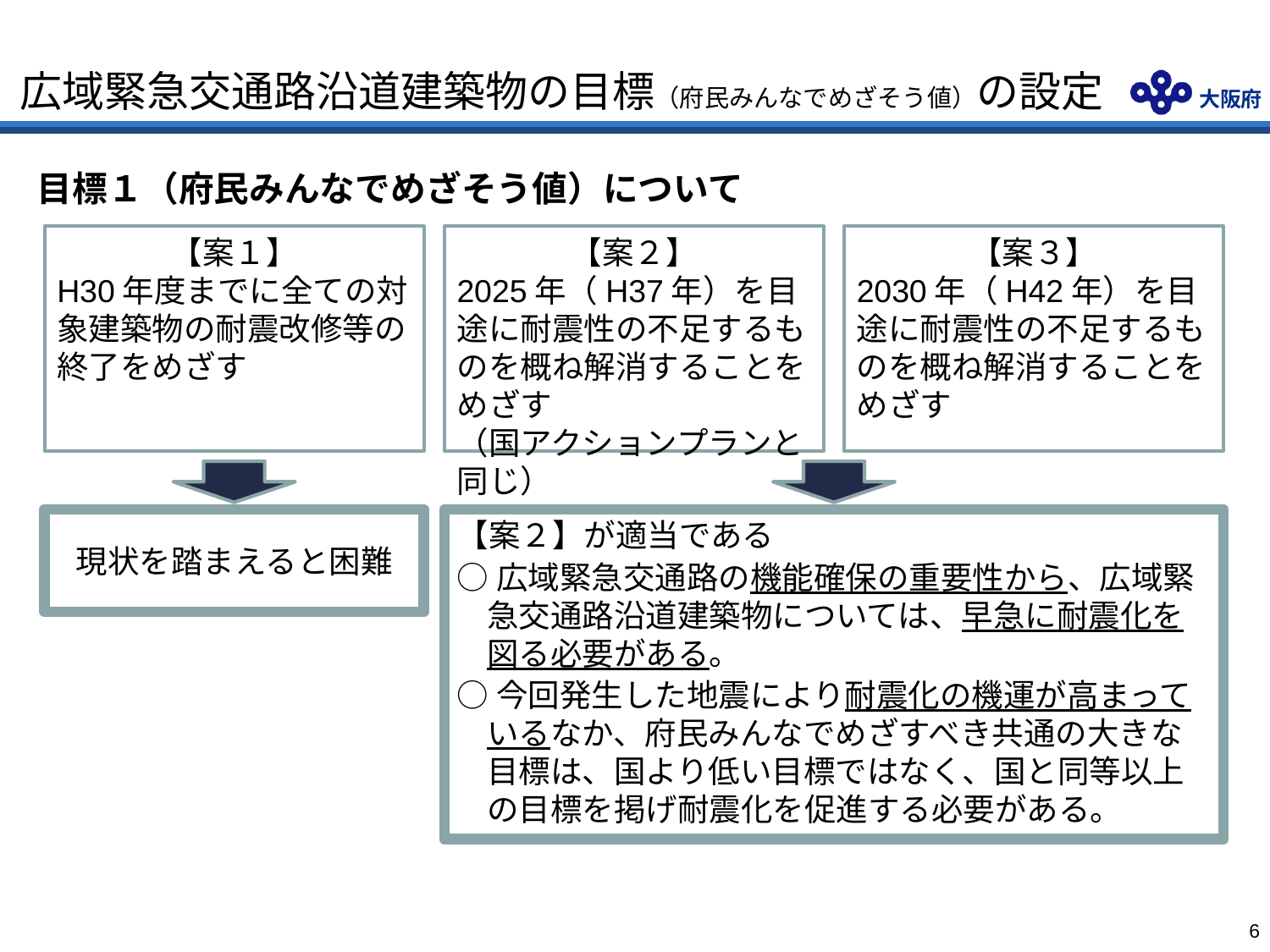

# 広域緊急交通路沿道建築物の目標（府民みんなでめざそう値）の設定
目標１（府民みんなでめざそう値）について
【案１】
H30年度までに全ての対象建築物の耐震改修等の終了をめざす
【案２】
2025年（H37年）を目途に耐震性の不足するものを概ね解消することをめざす
（国アクションプランと同じ）
【案３】
2030年（H42年）を目途に耐震性の不足するものを概ね解消することをめざす

現状を踏まえると困難
【案２】が適当である
○広域緊急交通路の機能確保の重要性から、広域緊急交通路沿道建築物については、早急に耐震化を図る必要がある。
○今回発生した地震により耐震化の機運が高まっているなか、府民みんなでめざすべき共通の大きな目標は、国より低い目標ではなく、国と同等以上の目標を掲げ耐震化を促進する必要がある。
6